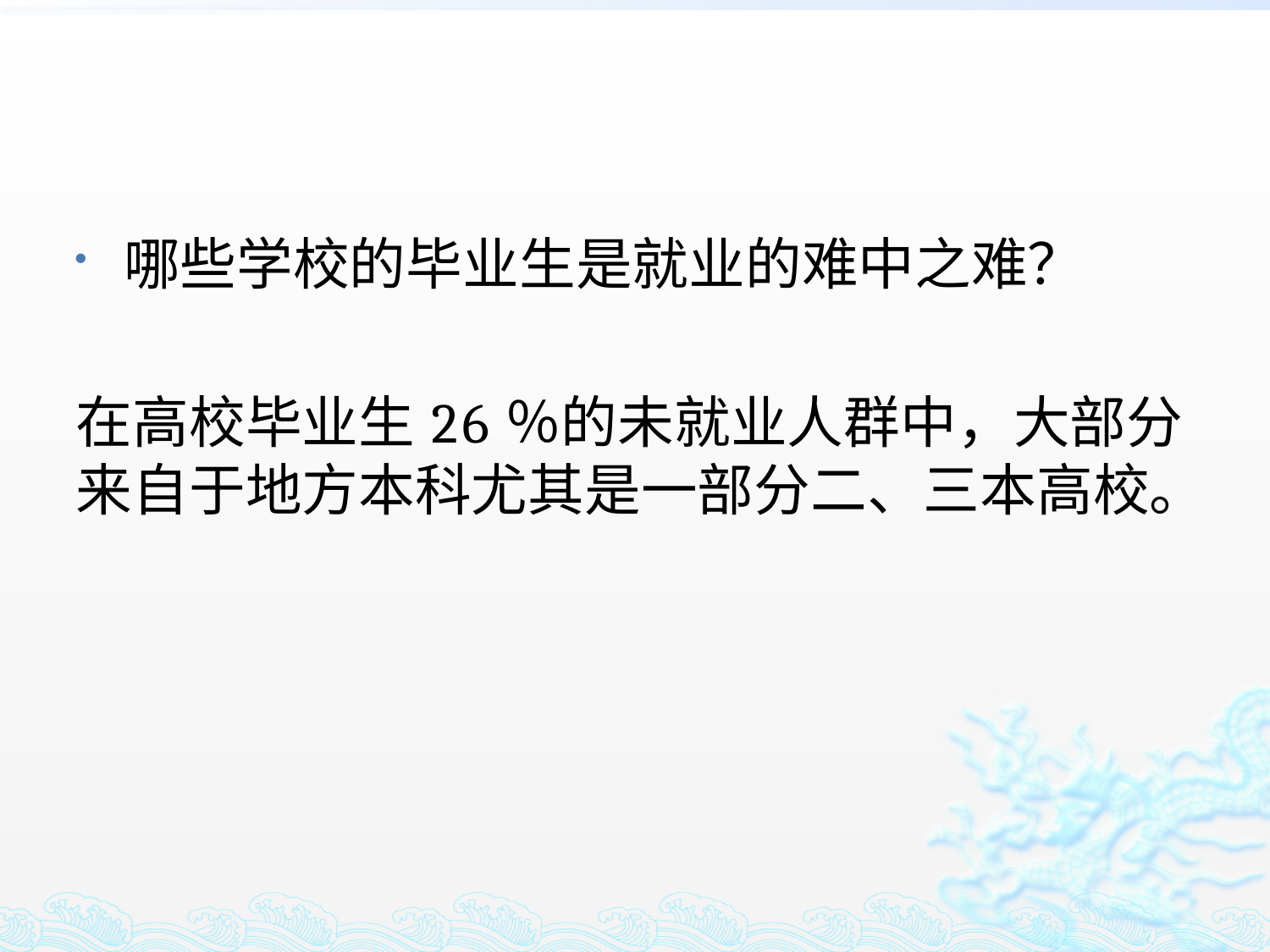

#
哪些学校的毕业生是就业的难中之难？

在高校毕业生26％的未就业人群中，大部分来自于地方本科尤其是一部分二、三本高校。